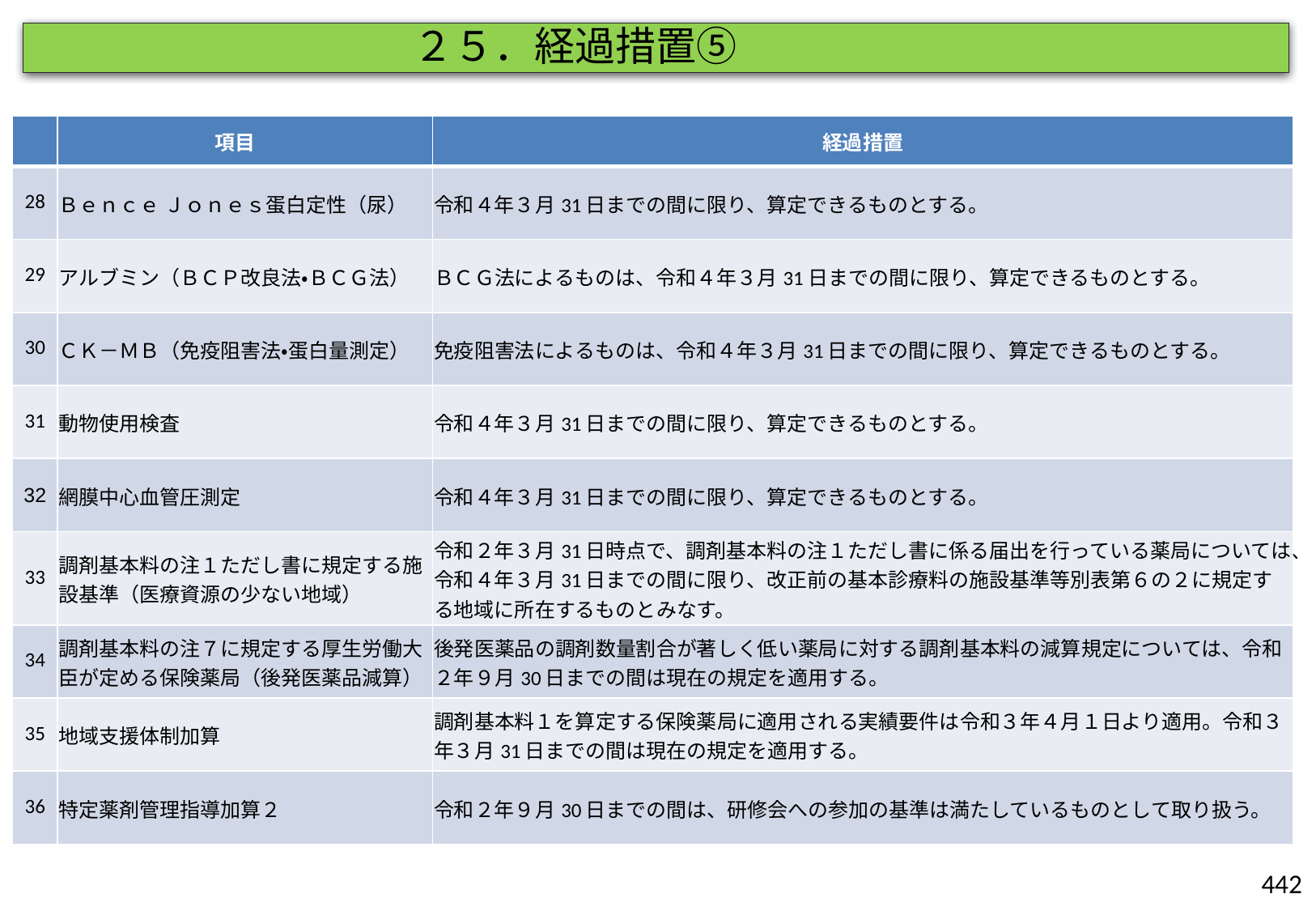

２５．経過措置⑤
|  | 項目 | 経過措置 |
| --- | --- | --- |
| 28 | Ｂｅｎｃｅ Ｊｏｎｅｓ蛋白定性（尿） | 令和４年３月31日までの間に限り、算定できるものとする。 |
| 29 | アルブミン（ＢＣＰ改良法・ＢＣＧ法） | ＢＣＧ法によるものは、令和４年３月31日までの間に限り、算定できるものとする。 |
| 30 | ＣＫ－ＭＢ（免疫阻害法・蛋白量測定） | 免疫阻害法によるものは、令和４年３月31日までの間に限り、算定できるものとする。 |
| 31 | 動物使用検査 | 令和４年３月31日までの間に限り、算定できるものとする。 |
| 32 | 網膜中心血管圧測定 | 令和４年３月31日までの間に限り、算定できるものとする。 |
| 33 | 調剤基本料の注１ただし書に規定する施設基準（医療資源の少ない地域） | 令和２年３月31日時点で、調剤基本料の注１ただし書に係る届出を行っている薬局については、令和４年３月31日までの間に限り、改正前の基本診療料の施設基準等別表第６の２に規定する地域に所在するものとみなす。 |
| 34 | 調剤基本料の注７に規定する厚生労働大臣が定める保険薬局（後発医薬品減算） | 後発医薬品の調剤数量割合が著しく低い薬局に対する調剤基本料の減算規定については、令和２年９月30日までの間は現在の規定を適用する。 |
| 35 | 地域支援体制加算 | 調剤基本料１を算定する保険薬局に適用される実績要件は令和３年４月１日より適用。令和３年３月31日までの間は現在の規定を適用する。 |
| 36 | 特定薬剤管理指導加算２ | 令和２年９月30日までの間は、研修会への参加の基準は満たしているものとして取り扱う。 |
442